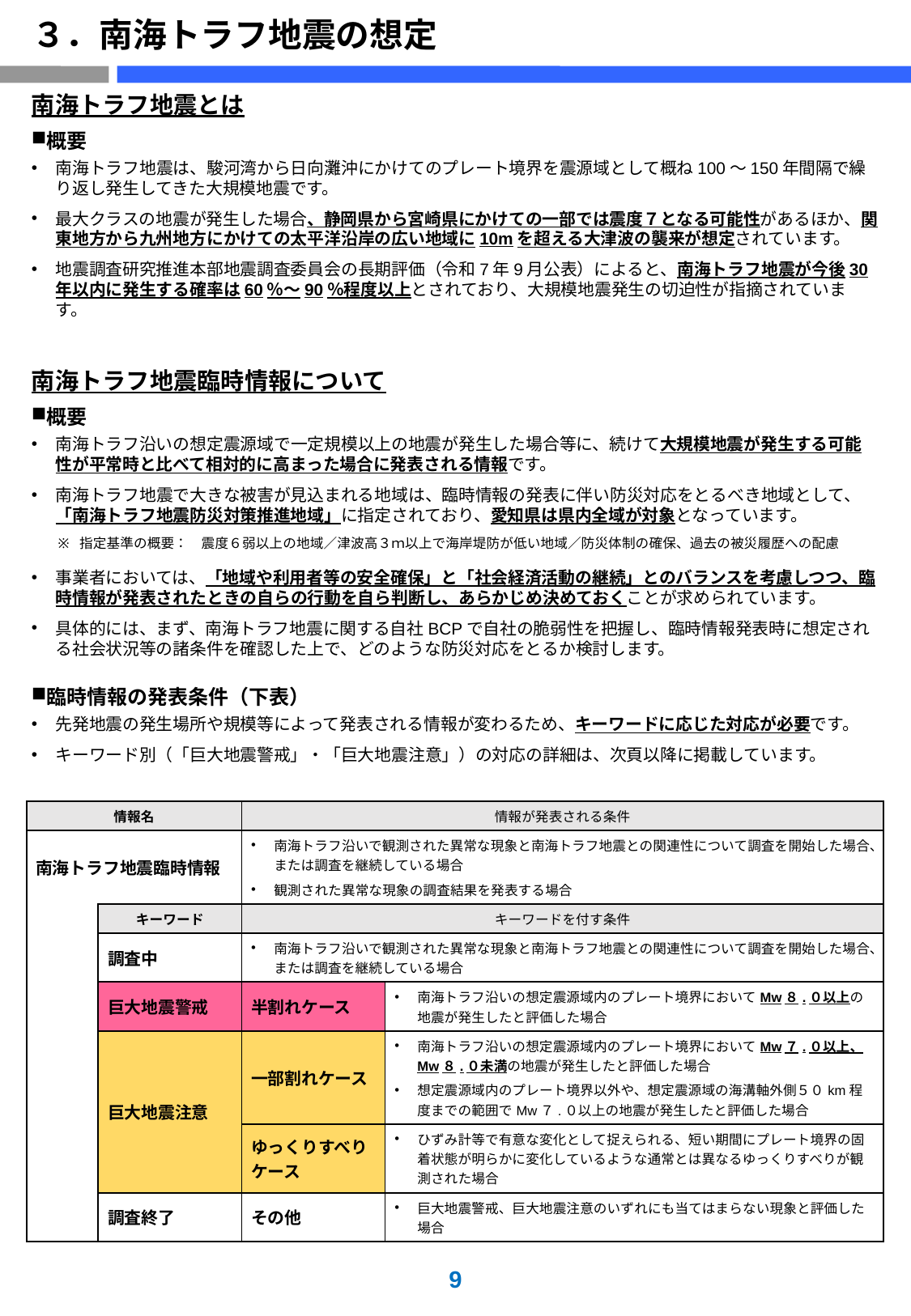

# ３．南海トラフ地震の想定
南海トラフ地震とは
概要
南海トラフ地震は、駿河湾から日向灘沖にかけてのプレート境界を震源域として概ね100～150年間隔で繰り返し発生してきた大規模地震です。
最大クラスの地震が発生した場合、静岡県から宮崎県にかけての一部では震度７となる可能性があるほか、関東地方から九州地方にかけての太平洋沿岸の広い地域に10mを超える大津波の襲来が想定されています。
地震調査研究推進本部地震調査委員会の長期評価（令和7年9月公表）によると、南海トラフ地震が今後30年以内に発生する確率は60％～90％程度以上とされており、大規模地震発生の切迫性が指摘されています。
南海トラフ地震臨時情報について
概要
南海トラフ沿いの想定震源域で一定規模以上の地震が発生した場合等に、続けて大規模地震が発生する可能性が平常時と比べて相対的に高まった場合に発表される情報です。
南海トラフ地震で大きな被害が見込まれる地域は、臨時情報の発表に伴い防災対応をとるべき地域として、「南海トラフ地震防災対策推進地域」に指定されており、愛知県は県内全域が対象となっています。
指定基準の概要：　震度６弱以上の地域／津波高３ｍ以上で海岸堤防が低い地域／防災体制の確保、過去の被災履歴への配慮

事業者においては、「地域や利用者等の安全確保」と「社会経済活動の継続」とのバランスを考慮しつつ、臨時情報が発表されたときの自らの行動を自ら判断し、あらかじめ決めておくことが求められています。
具体的には、まず、南海トラフ地震に関する自社BCPで自社の脆弱性を把握し、臨時情報発表時に想定される社会状況等の諸条件を確認した上で、どのような防災対応をとるか検討します。

臨時情報の発表条件（下表）
先発地震の発生場所や規模等によって発表される情報が変わるため、キーワードに応じた対応が必要です。
キーワード別（「巨大地震警戒」・「巨大地震注意」）の対応の詳細は、次頁以降に掲載しています。
| 情報名 |  | 情報が発表される条件 |  |
| --- | --- | --- | --- |
| 南海トラフ地震臨時情報 |  | 南海トラフ沿いで観測された異常な現象と南海トラフ地震との関連性について調査を開始した場合、または調査を継続している場合 観測された異常な現象の調査結果を発表する場合 |  |
|  | キーワード | キーワードを付す条件 |  |
|  | 調査中 | 南海トラフ沿いで観測された異常な現象と南海トラフ地震との関連性について調査を開始した場合、または調査を継続している場合 |  |
|  | 巨大地震警戒 | 半割れケース | 南海トラフ沿いの想定震源域内のプレート境界においてMw８.０以上の地震が発生したと評価した場合 |
|  | 巨大地震注意 | 一部割れケース | 南海トラフ沿いの想定震源域内のプレート境界においてMw７.０以上、Mw８.０未満の地震が発生したと評価した場合 想定震源域内のプレート境界以外や、想定震源域の海溝軸外側５０km程度までの範囲でMw７.０以上の地震が発生したと評価した場合 |
|  |  | ゆっくりすべり ケース | ひずみ計等で有意な変化として捉えられる、短い期間にプレート境界の固着状態が明らかに変化しているような通常とは異なるゆっくりすべりが観測された場合 |
|  | 調査終了 | その他 | 巨大地震警戒、巨大地震注意のいずれにも当てはまらない現象と評価した場合 |
9